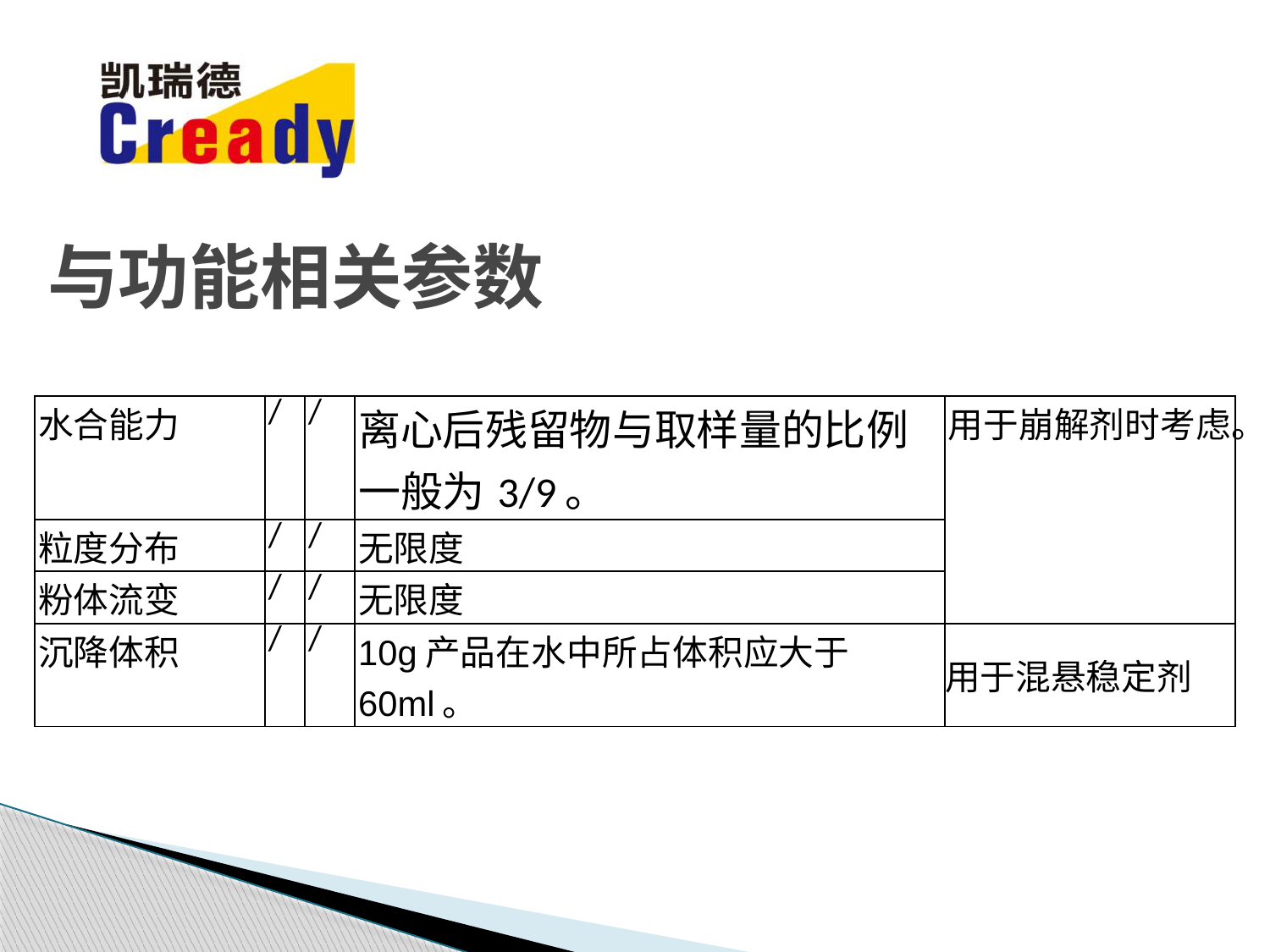

# 与功能相关参数
| 水合能力 | / | / | 离心后残留物与取样量的比例一般为3/9。 | 用于崩解剂时考虑。 |
| --- | --- | --- | --- | --- |
| 粒度分布 | / | / | 无限度 |  |
| 粉体流变 | / | / | 无限度 |  |
| 沉降体积 | / | / | 10g产品在水中所占体积应大于60ml。 | 用于混悬稳定剂 |